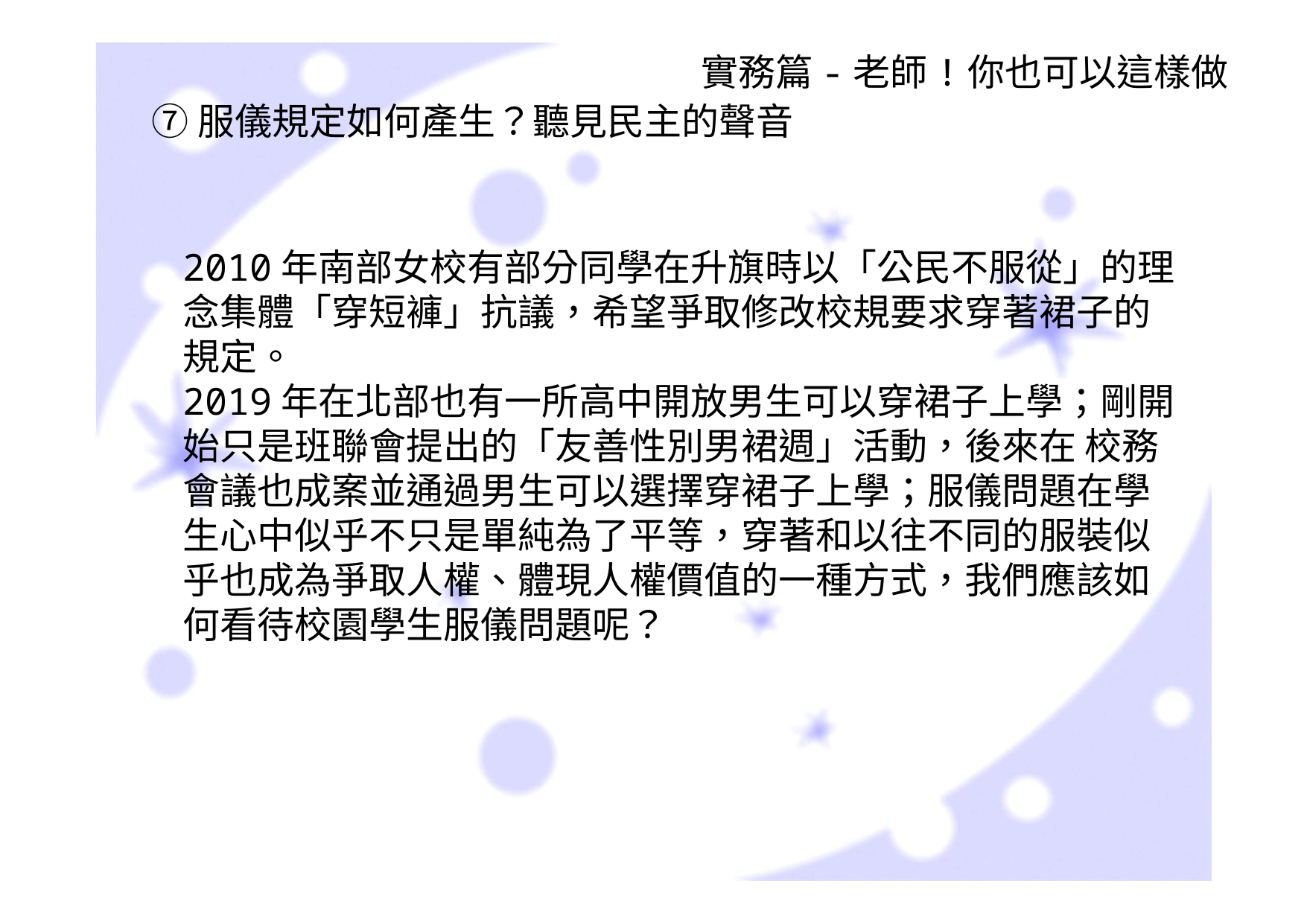

實務篇-老師!你也可以這樣做
 ⑦服儀規定如何產生？聽見民主的聲音
2010年南部女校有部分同學在升旗時以「公民不服從」的理念集體「穿短褲」抗議，希望爭取修改校規要求穿著裙子的規定。
2019年在北部也有一所高中開放男生可以穿裙子上學；剛開始只是班聯會提出的「友善性別男裙週」活動，後來在 校務會議也成案並通過男生可以選擇穿裙子上學；服儀問題在學生心中似乎不只是單純為了平等，穿著和以往不同的服裝似乎也成為爭取人權、體現人權價值的一種方式，我們應該如何看待校園學生服儀問題呢？